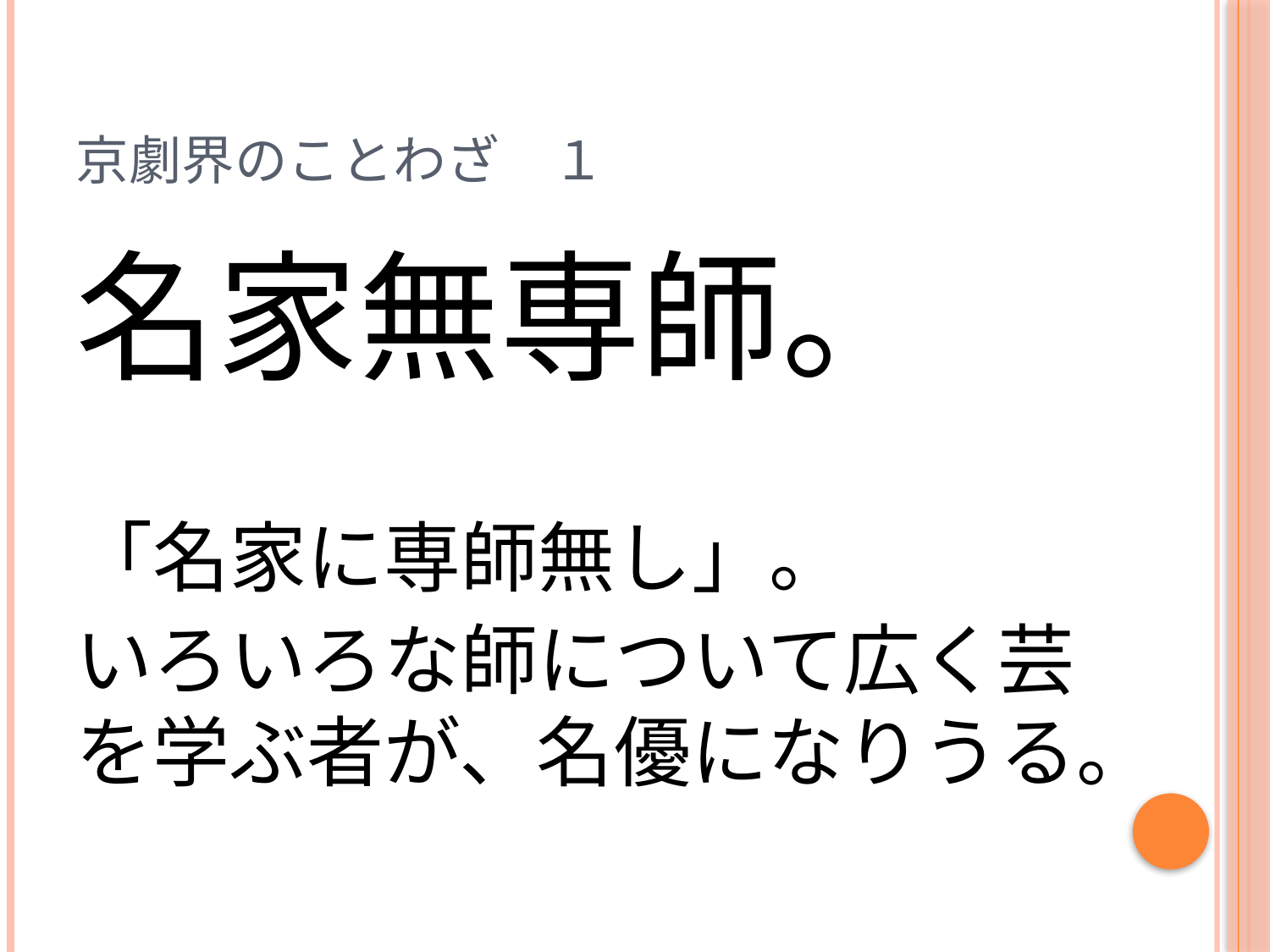

# 京劇界のことわざ　１
名家無専師。

「名家に専師無し」。
いろいろな師について広く芸を学ぶ者が、名優になりうる。